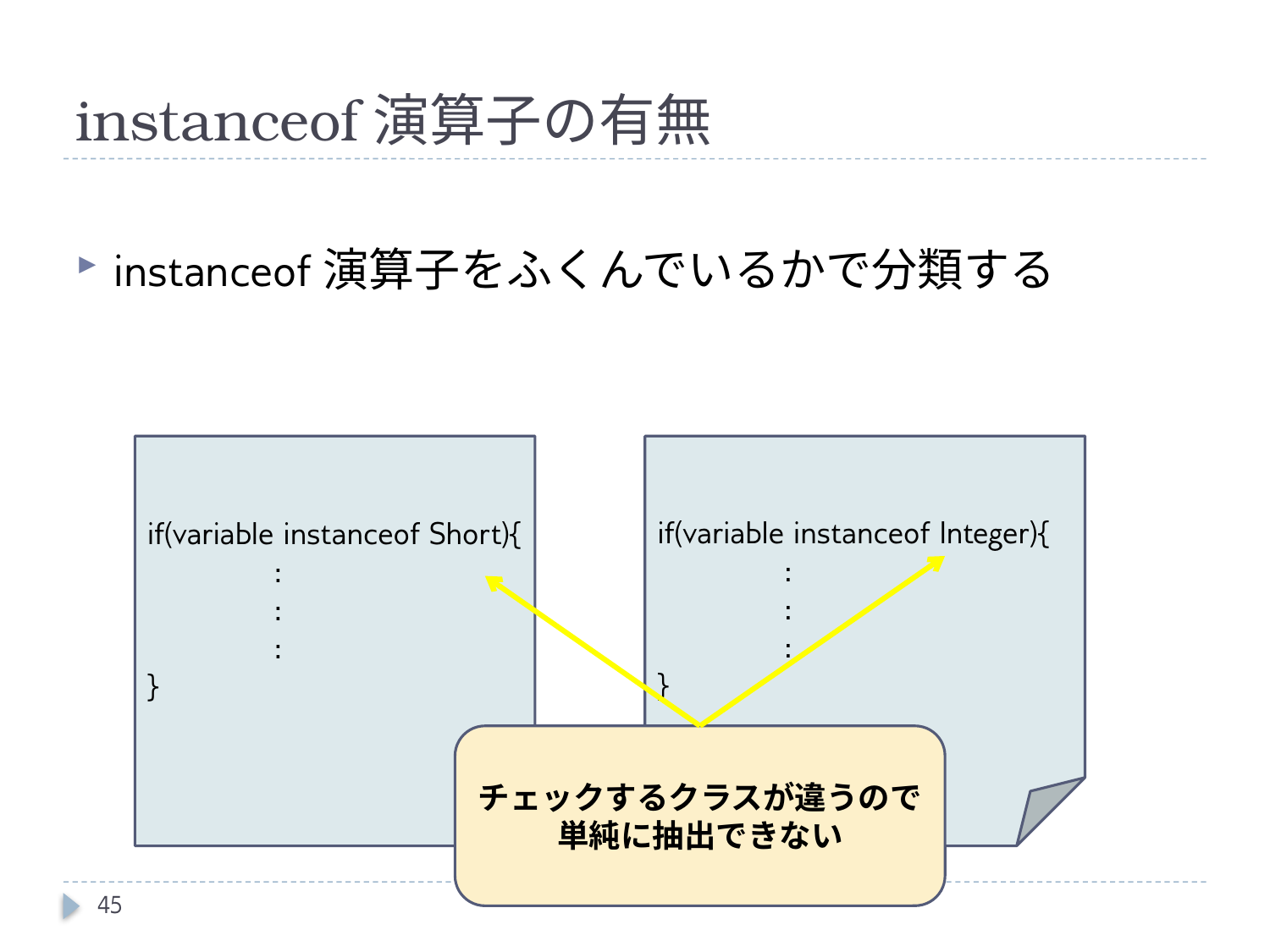

# instanceof演算子の有無

instanceof演算子をふくんでいるかで分類する

if(variable instanceof Short){
	:
	:
	:
}
if(variable instanceof Integer){
	:
	:
	:
}
チェックするクラスが違うので単純に抽出できない
45